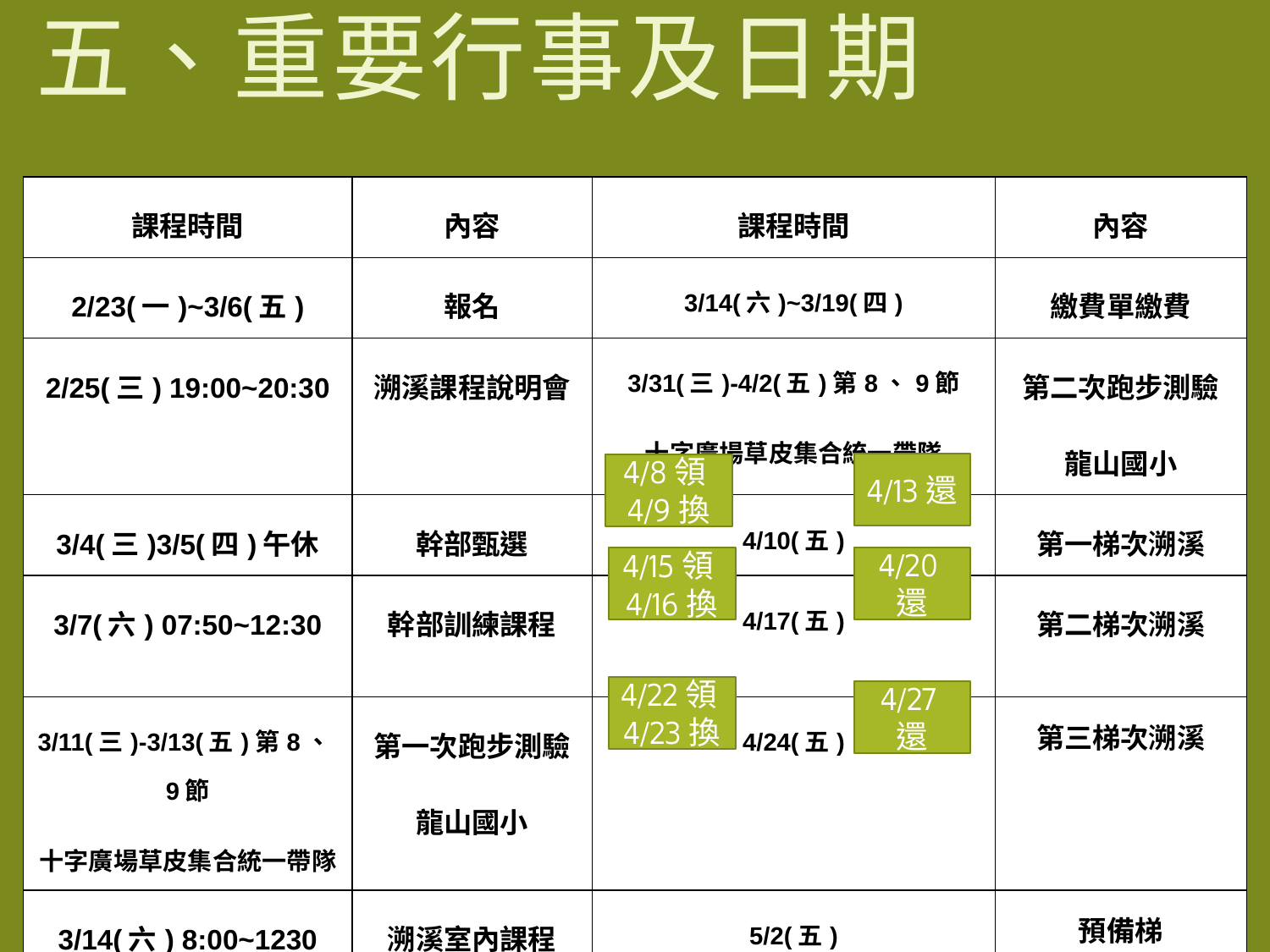

# 五、重要行事及日期
| 課程時間 | 內容 | 課程時間 | 內容 |
| --- | --- | --- | --- |
| 2/23(一)~3/6(五) | 報名 | 3/14(六)~3/19(四) | 繳費單繳費 |
| 2/25(三) 19:00~20:30 | 溯溪課程說明會 | 3/31(三)-4/2(五)第8、9節 十字廣場草皮集合統一帶隊 | 第二次跑步測驗 龍山國小 |
| 3/4(三)3/5(四)午休 | 幹部甄選 | 4/10(五) | 第一梯次溯溪 |
| 3/7(六) 07:50~12:30 | 幹部訓練課程 | 4/17(五) | 第二梯次溯溪 |
| 3/11(三)-3/13(五)第8、9節 十字廣場草皮集合統一帶隊 | 第一次跑步測驗 龍山國小 | 4/24(五) | 第三梯次溯溪 |
| 3/14(六) 8:00~1230 | 溯溪室內課程 | 5/2(五) | 預備梯 |
4/13還
4/8領4/9換
4/20還
4/15領4/16換
4/22領4/23換
4/27還